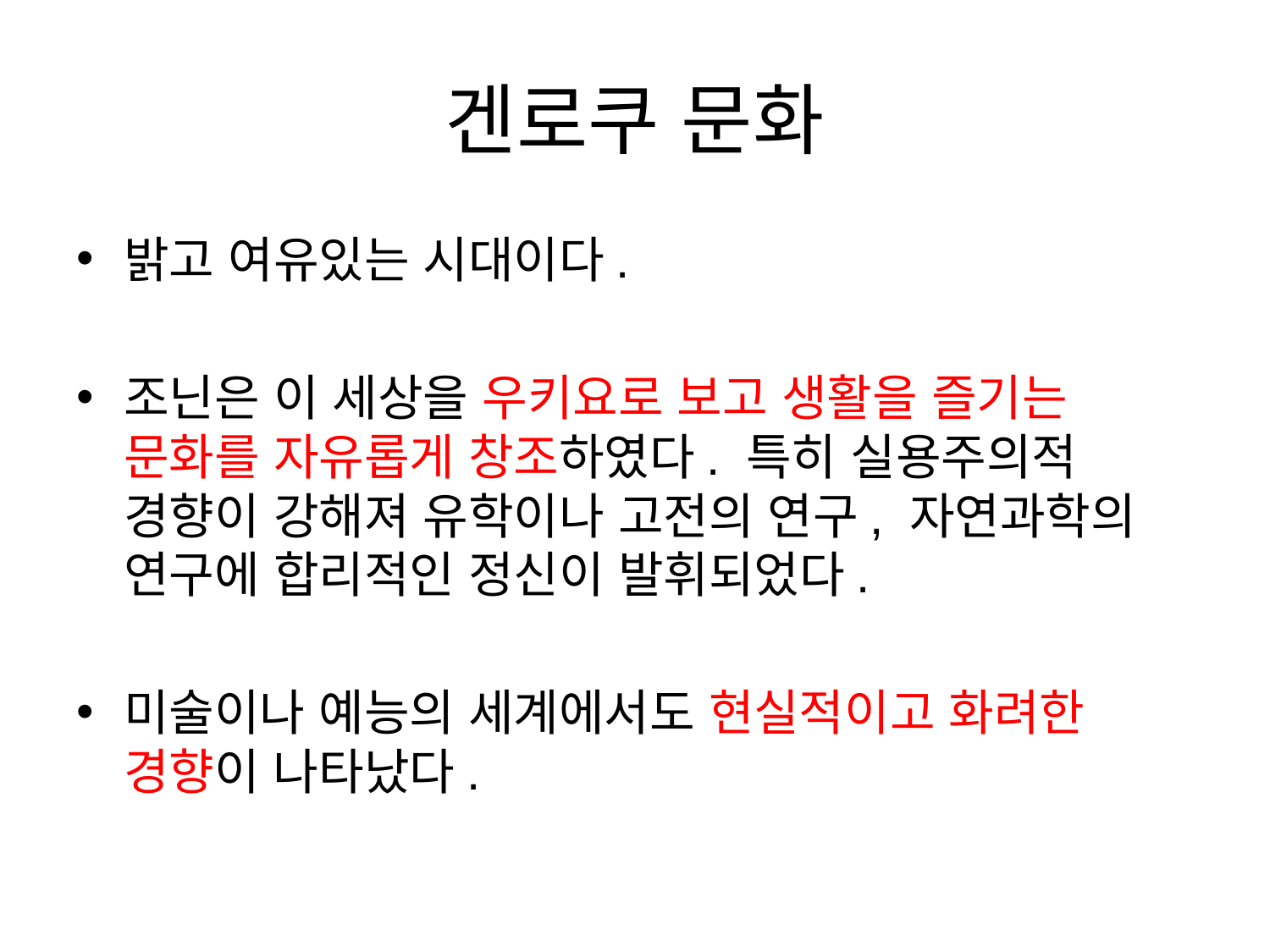

# 겐로쿠 문화
밝고 여유있는 시대이다.

조닌은 이 세상을 우키요로 보고 생활을 즐기는 문화를 자유롭게 창조하였다. 특히 실용주의적 경향이 강해져 유학이나 고전의 연구, 자연과학의 연구에 합리적인 정신이 발휘되었다.

미술이나 예능의 세계에서도 현실적이고 화려한 경향이 나타났다.